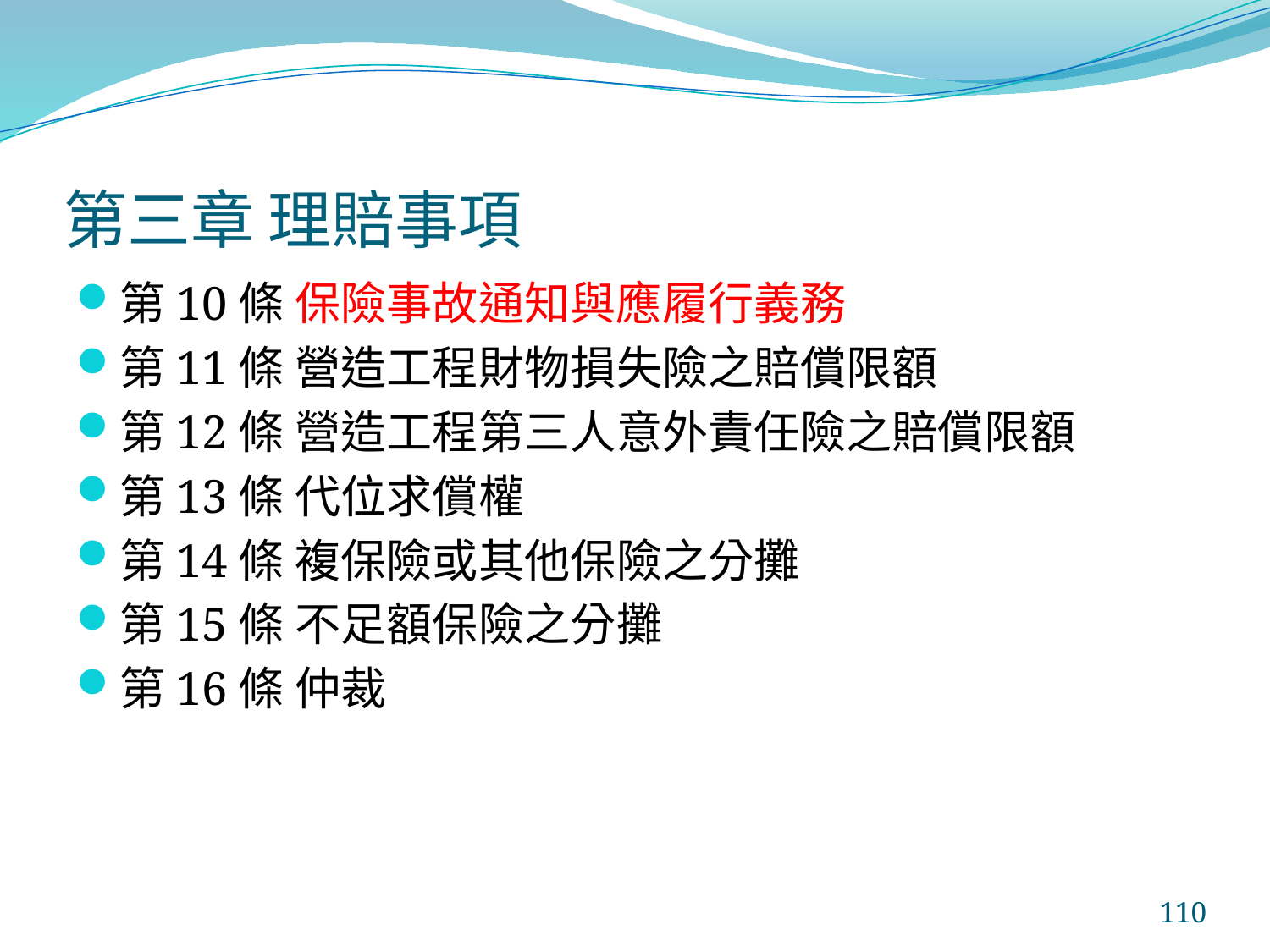

# 第三章 理賠事項
第10條 保險事故通知與應履行義務
第11條 營造工程財物損失險之賠償限額
第12條 營造工程第三人意外責任險之賠償限額
第13條 代位求償權
第14條 複保險或其他保險之分攤
第15條 不足額保險之分攤
第16條 仲裁

110